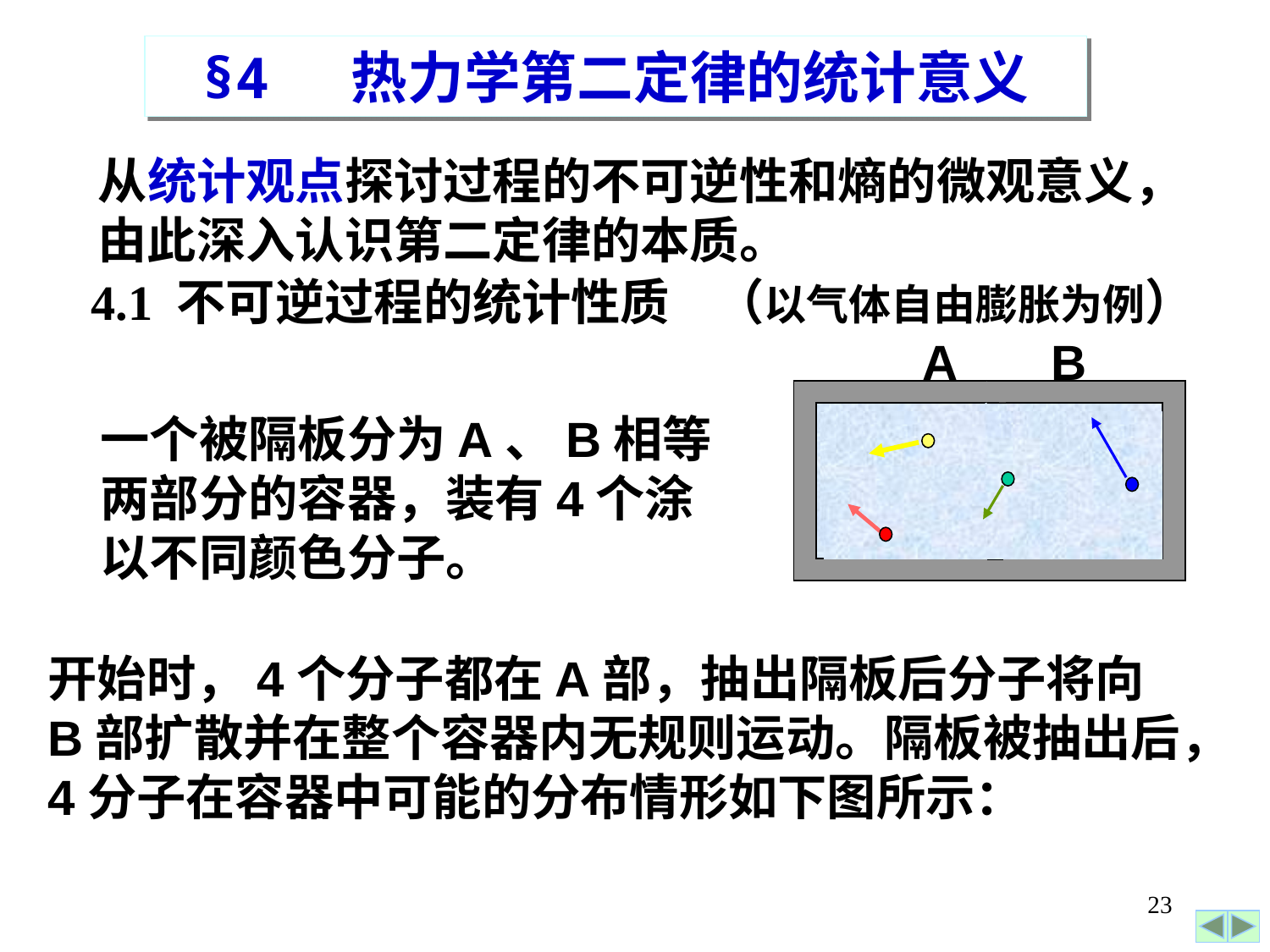

§4  热力学第二定律的统计意义
从统计观点探讨过程的不可逆性和熵的微观意义，
由此深入认识第二定律的本质。
4.1 不可逆过程的统计性质    （以气体自由膨胀为例）
A
B

一个被隔板分为A、B相等
两部分的容器，装有4个涂
以不同颜色分子。

开始时，4个分子都在A部，抽出隔板后分子将向
B部扩散并在整个容器内无规则运动。隔板被抽出后，
4分子在容器中可能的分布情形如下图所示：
23